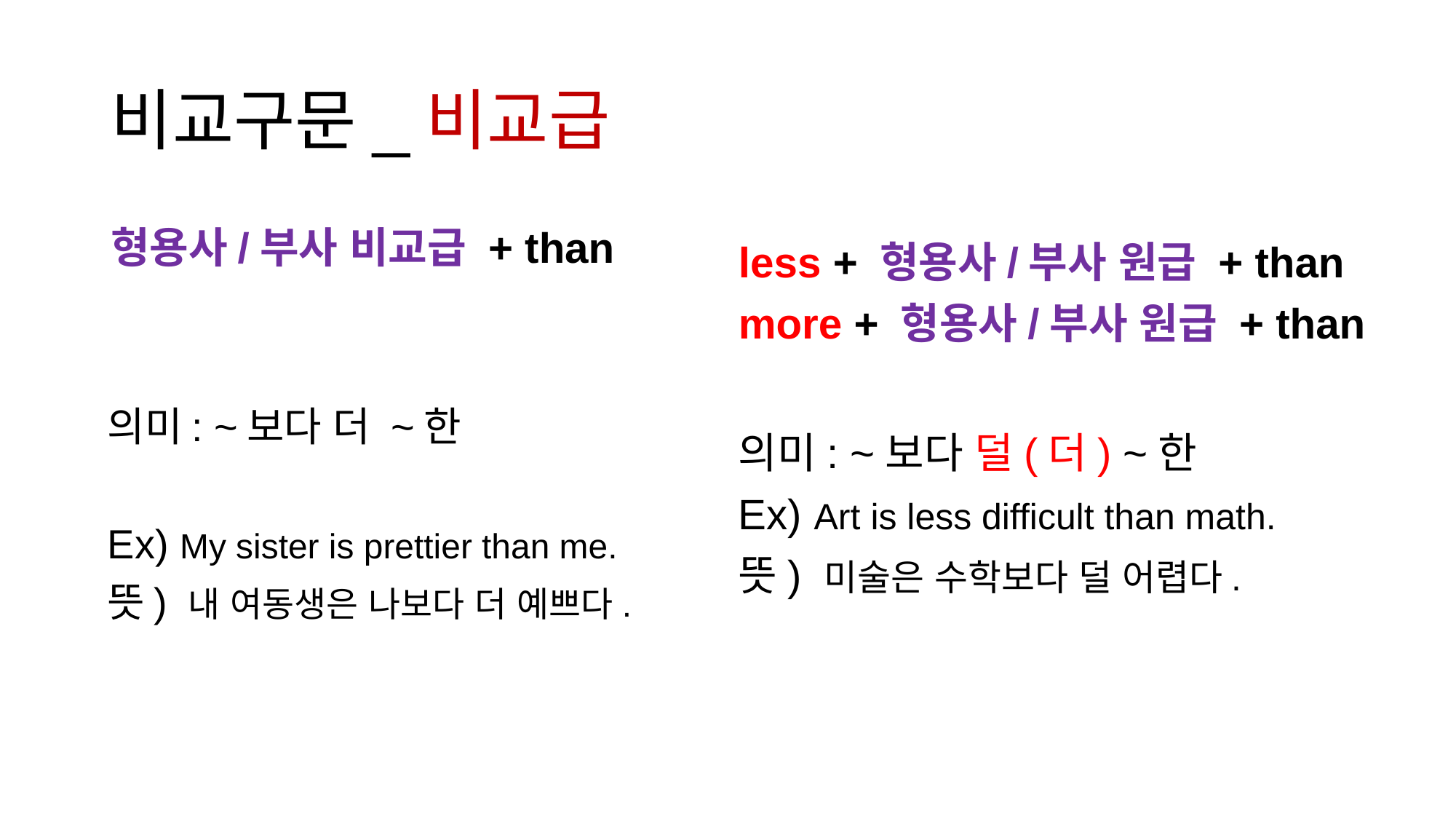

# 비교구문_비교급
형용사/부사 비교급 + than
less + 형용사/부사 원급 + than
more + 형용사/부사 원급 + than
의미: ~보다 더 ~한

Ex) My sister is prettier than me.
뜻) 내 여동생은 나보다 더 예쁘다.
의미: ~보다 덜(더) ~한
Ex) Art is less difficult than math.
뜻) 미술은 수학보다 덜 어렵다.